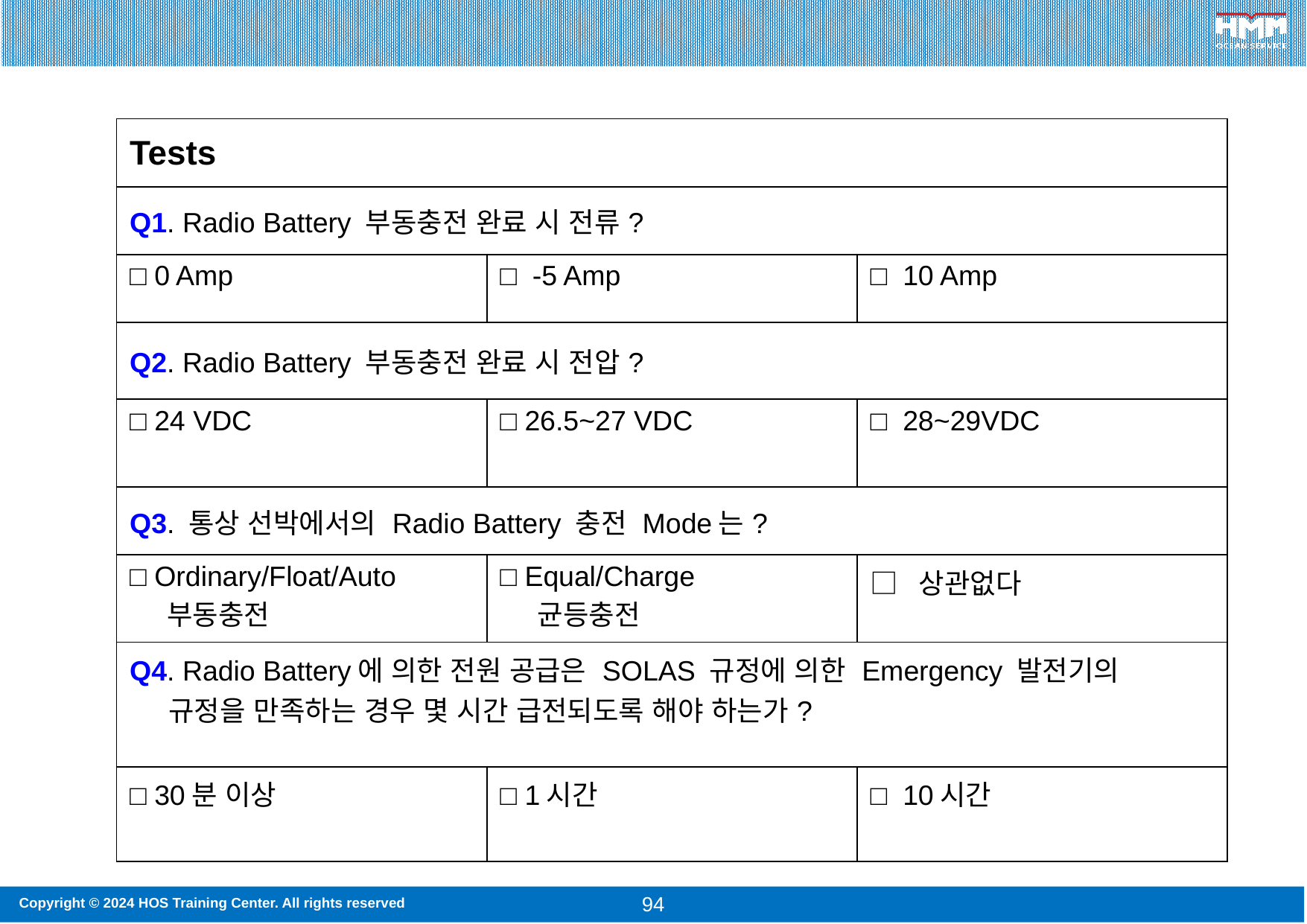

| Tests |  |  |
| --- | --- | --- |
| Q1. Radio Battery 부동충전 완료 시 전류? |  |  |
| □ 0 Amp | □ -5 Amp | □ 10 Amp |
| Q2. Radio Battery 부동충전 완료 시 전압? |  |  |
| □ 24 VDC | □ 26.5~27 VDC | □ 28~29VDC |
| Q3. 통상 선박에서의 Radio Battery 충전 Mode는? |  |  |
| □ Ordinary/Float/Auto 부동충전 | □ Equal/Charge 균등충전 | □ 상관없다 |
| Q4. Radio Battery에 의한 전원 공급은 SOLAS 규정에 의한 Emergency 발전기의 규정을 만족하는 경우 몇 시간 급전되도록 해야 하는가? |  |  |
| □ 30분 이상 | □ 1시간 | □ 10시간 |
94